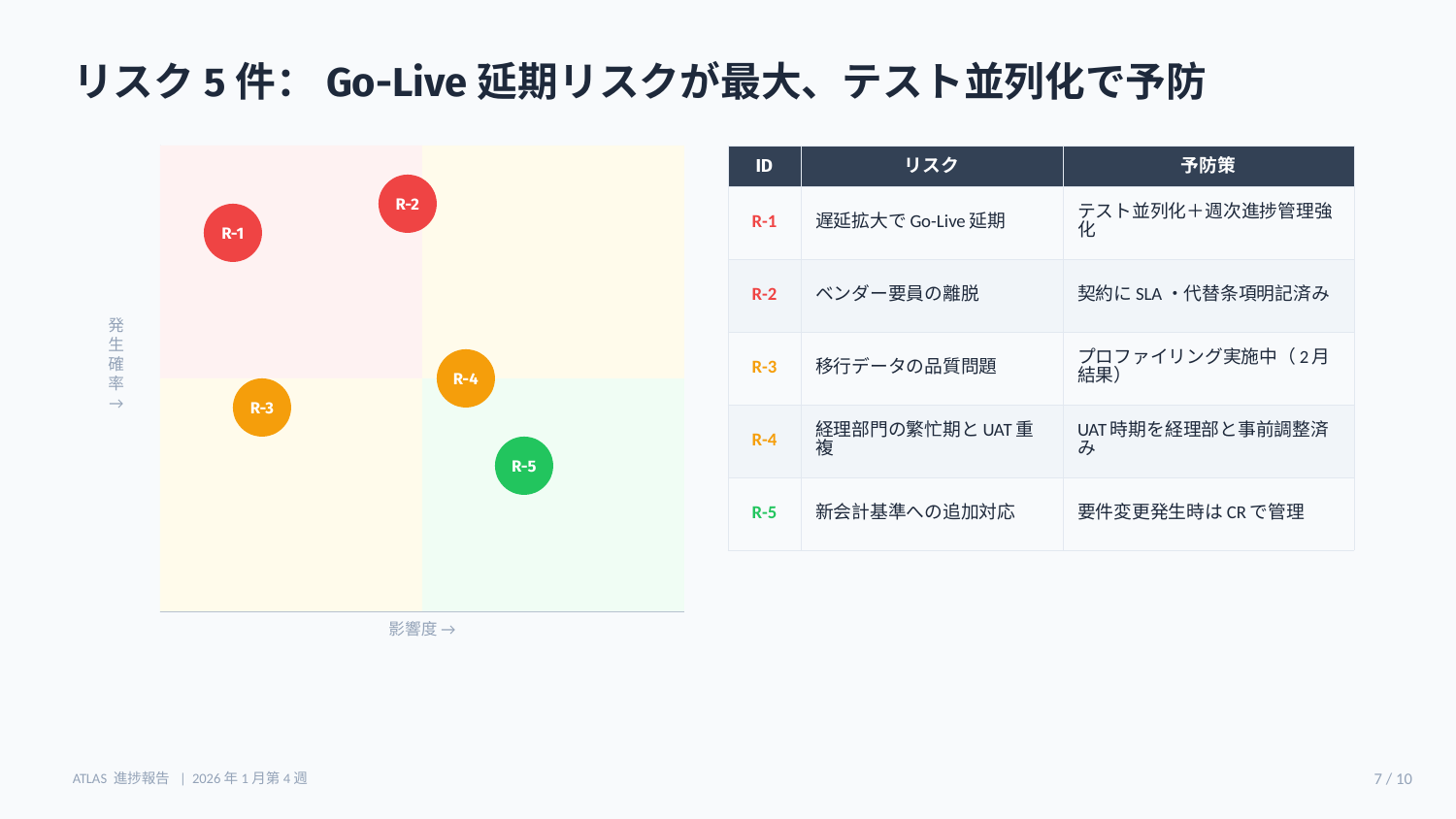

リスク5件：Go-Live延期リスクが最大、テスト並列化で予防

| ID | リスク | 予防策 |
| --- | --- | --- |
| R-1 | 遅延拡大でGo-Live延期 | テスト並列化＋週次進捗管理強化 |
| R-2 | ベンダー要員の離脱 | 契約にSLA・代替条項明記済み |
| R-3 | 移行データの品質問題 | プロファイリング実施中（2月結果） |
| R-4 | 経理部門の繁忙期とUAT重複 | UAT時期を経理部と事前調整済み |
| R-5 | 新会計基準への追加対応 | 要件変更発生時はCRで管理 |

R-2

R-1
発
生
確
率
→

R-4

R-3

R-5

影響度 →
ATLAS 進捗報告  |  2026年1月第4週
7 / 10